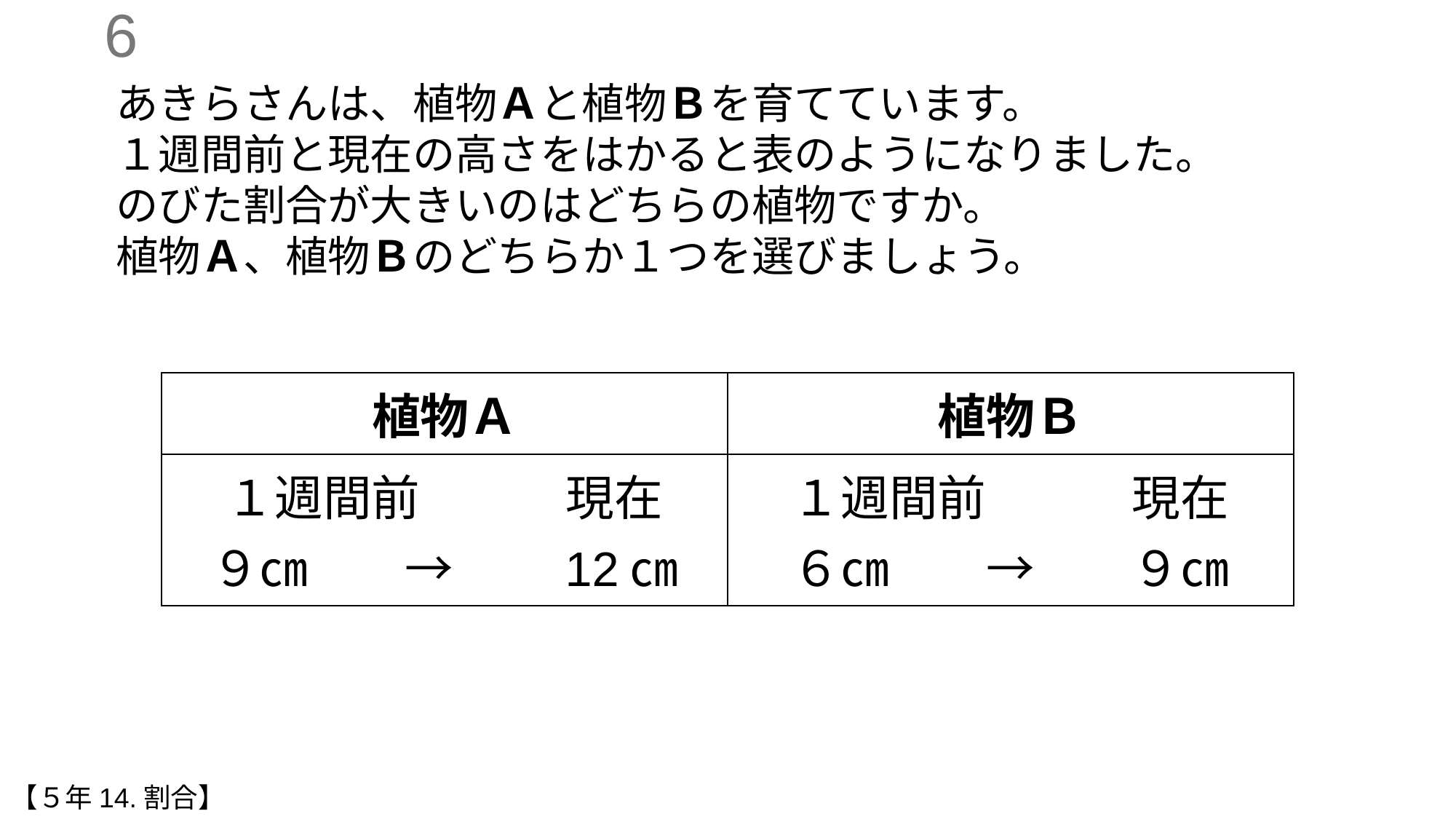

6
あきらさんは、植物Ａと植物Ｂを育てています。
１週間前と現在の高さをはかると表のようになりました。
のびた割合が大きいのはどちらの植物ですか。
植物Ａ、植物Ｂのどちらか１つを選びましょう。
| 植物Ａ | 植物Ｂ |
| --- | --- |
| １週間前　　　現在 ９㎝　　→　　12㎝ | １週間前　　　現在 ６㎝　　→　　９㎝ |
【５年14.割合】